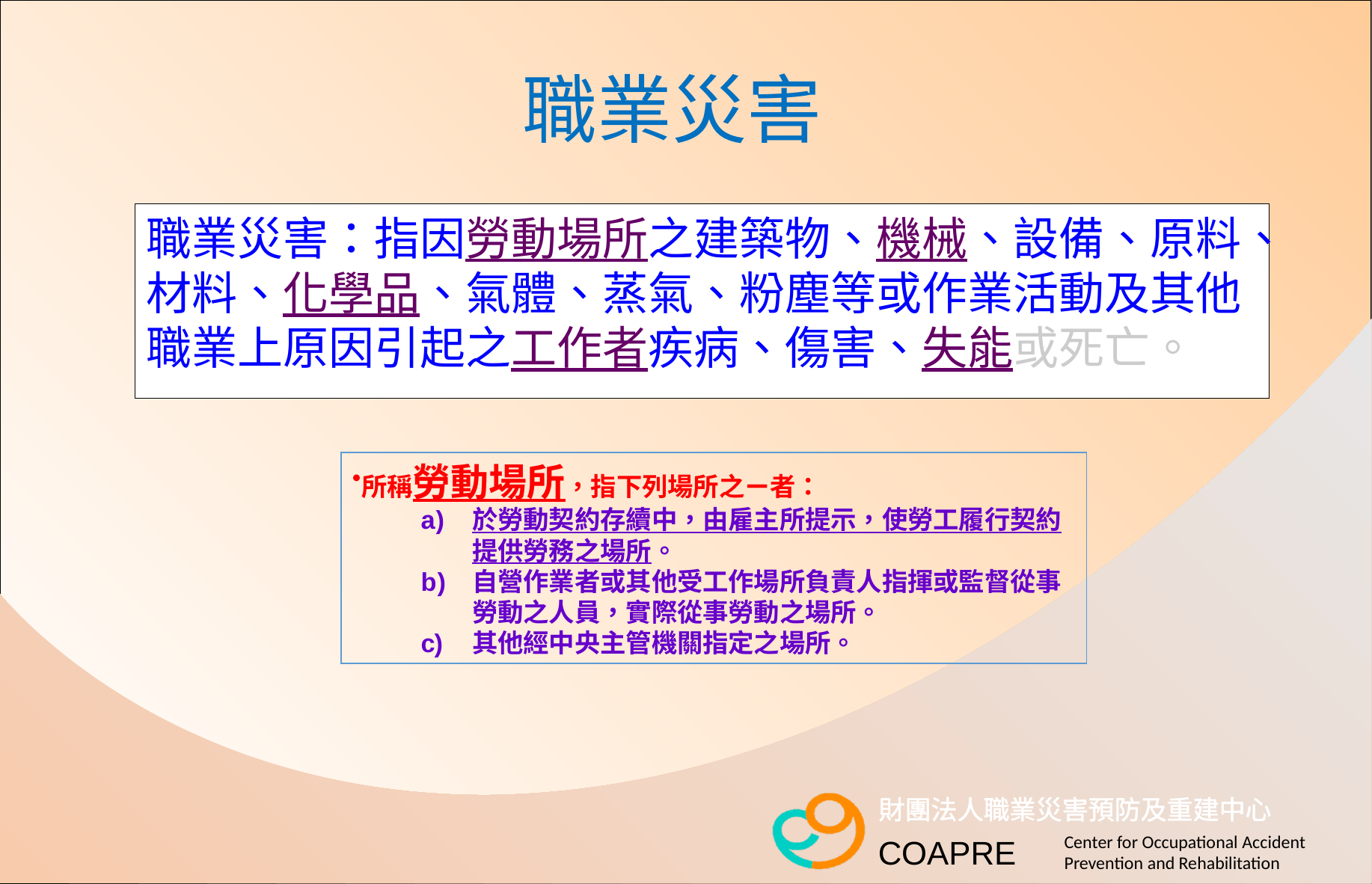

職業災害
職業災害：指因勞動場所之建築物、機械、設備、原料、材料、化學品、氣體、蒸氣、粉塵等或作業活動及其他職業上原因引起之工作者疾病、傷害、失能或死亡。
所稱勞動場所，指下列場所之ㄧ者：
於勞動契約存續中，由雇主所提示，使勞工履行契約提供勞務之場所。
自營作業者或其他受工作場所負責人指揮或監督從事勞動之人員，實際從事勞動之場所。
其他經中央主管機關指定之場所。